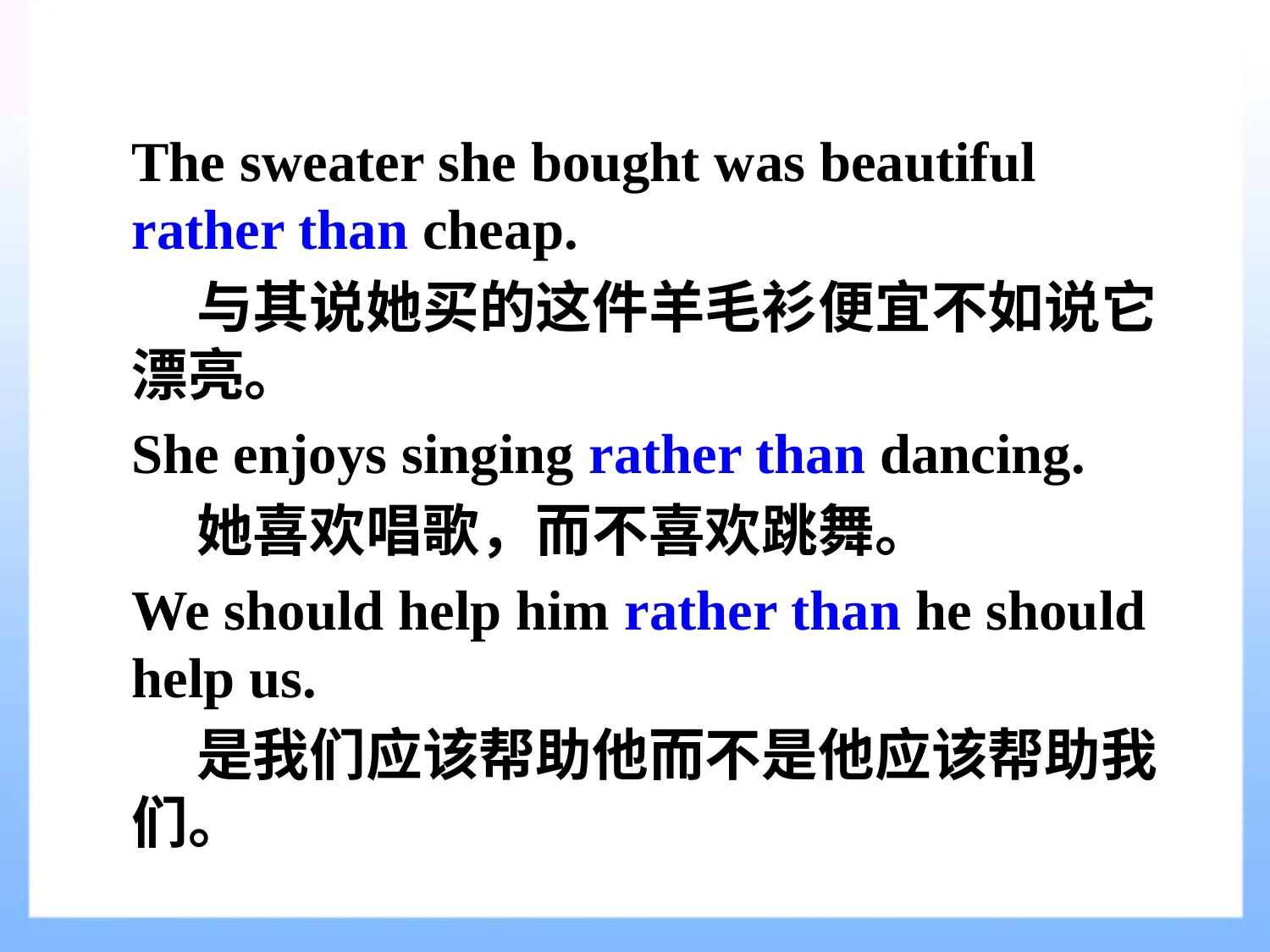

The sweater she bought was beautiful rather than cheap.
    与其说她买的这件羊毛衫便宜不如说它漂亮。
She enjoys singing rather than dancing.
    她喜欢唱歌，而不喜欢跳舞。
We should help him rather than he should help us.
    是我们应该帮助他而不是他应该帮助我们。